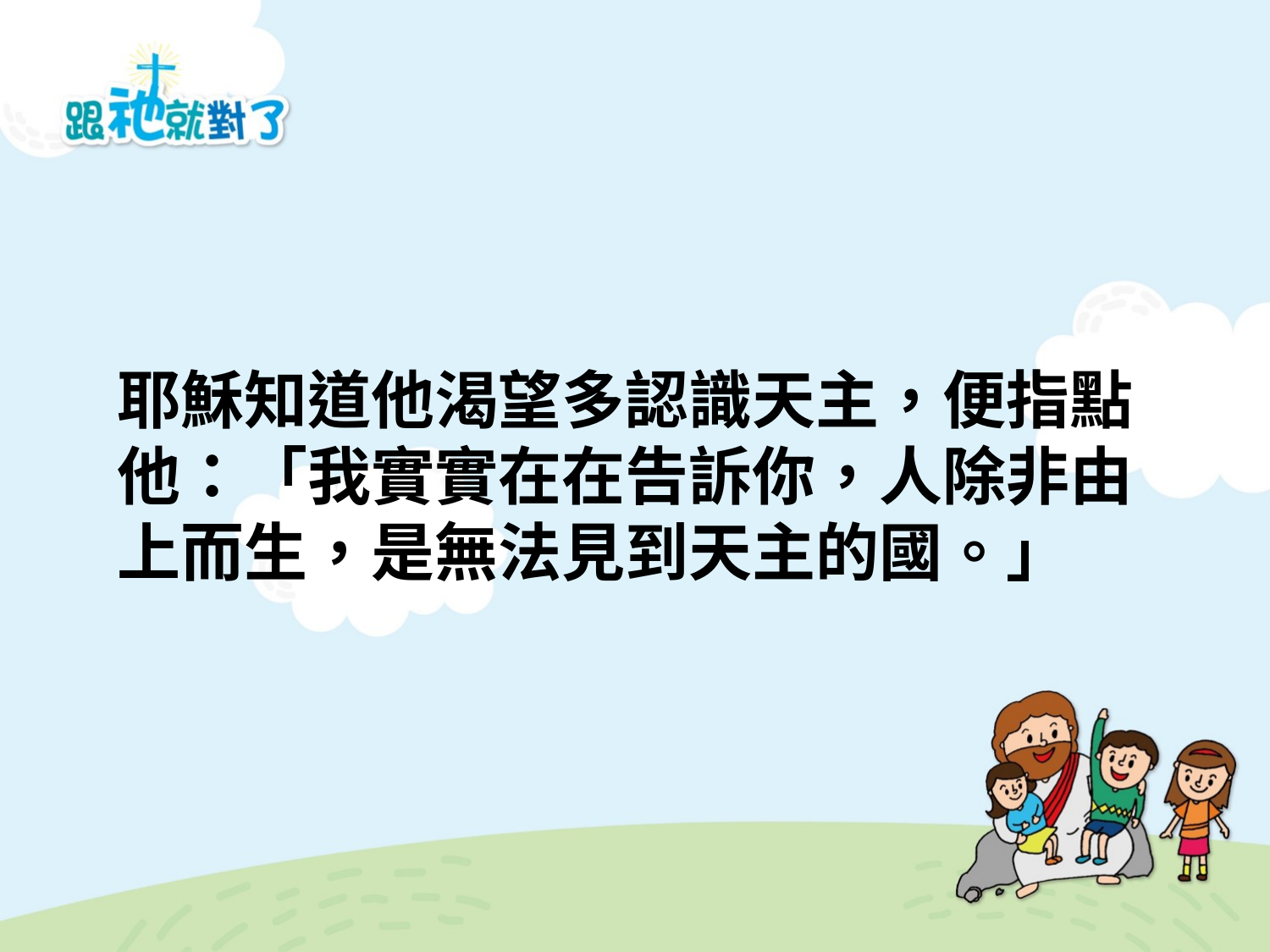

耶穌知道他渴望多認識天主，便指點他：「我實實在在告訴你，人除非由上而生，是無法見到天主的國。」